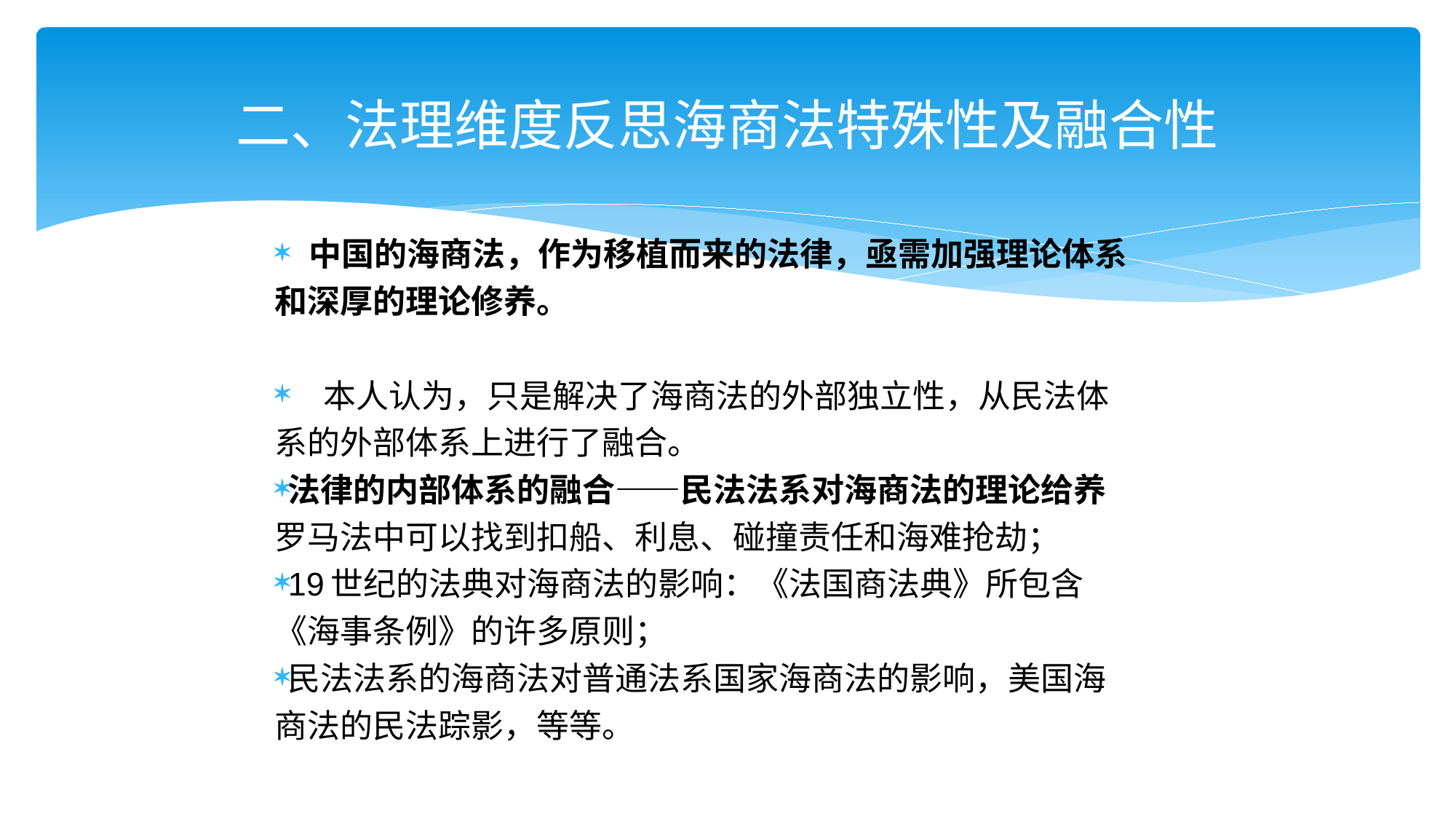

# 二、法理维度反思海商法特殊性及融合性
  中国的海商法，作为移植而来的法律，亟需加强理论体系和深厚的理论修养。

    本人认为，只是解决了海商法的外部独立性，从民法体系的外部体系上进行了融合。
法律的内部体系的融合——民法法系对海商法的理论给养罗马法中可以找到扣船、利息、碰撞责任和海难抢劫；
19世纪的法典对海商法的影响：《法国商法典》所包含《海事条例》的许多原则；
民法法系的海商法对普通法系国家海商法的影响，美国海商法的民法踪影，等等。